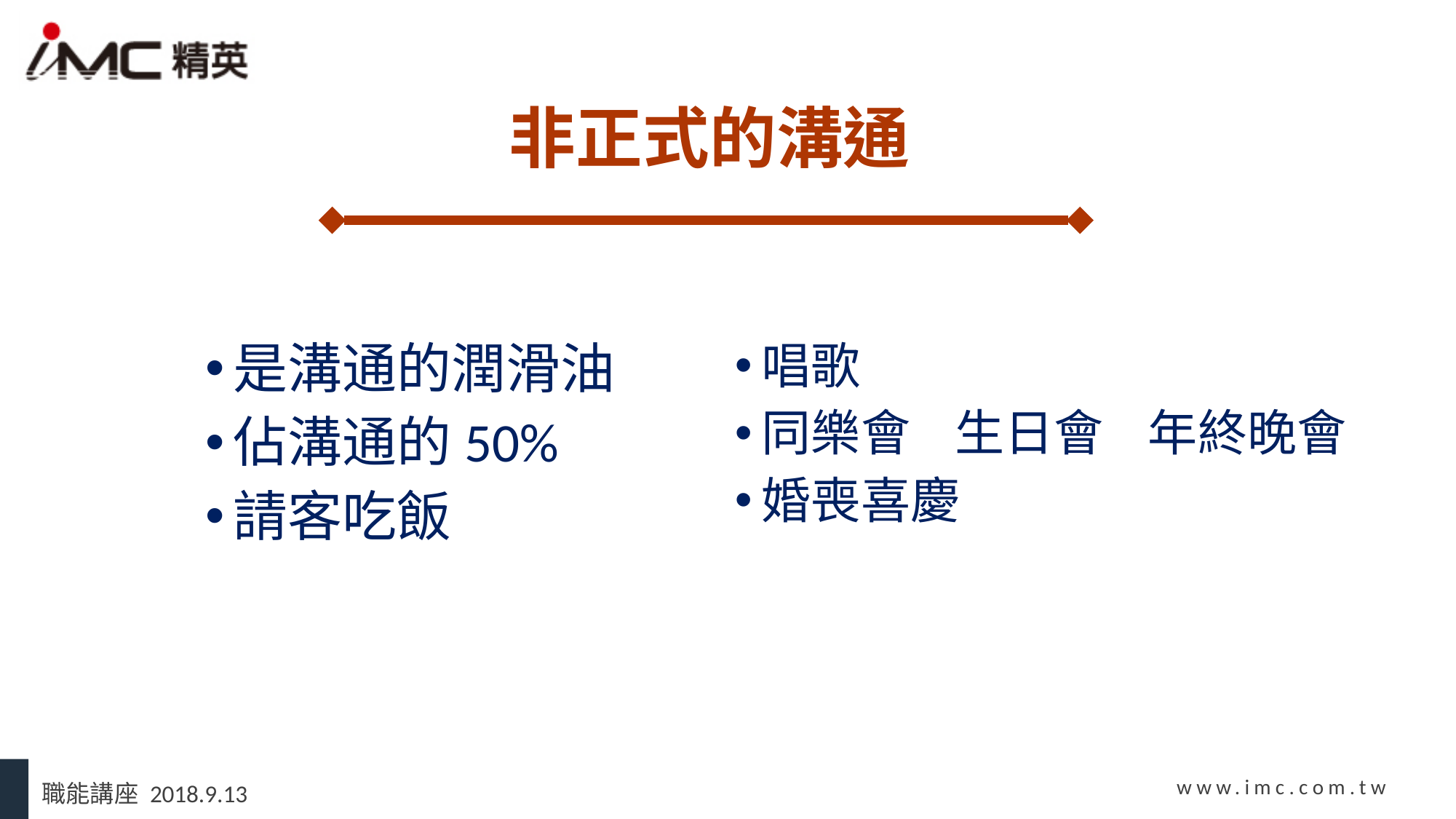

# 非正式的溝通
是溝通的潤滑油
佔溝通的50%
請客吃飯

唱歌
同樂會    生日會    年終晚會
婚喪喜慶